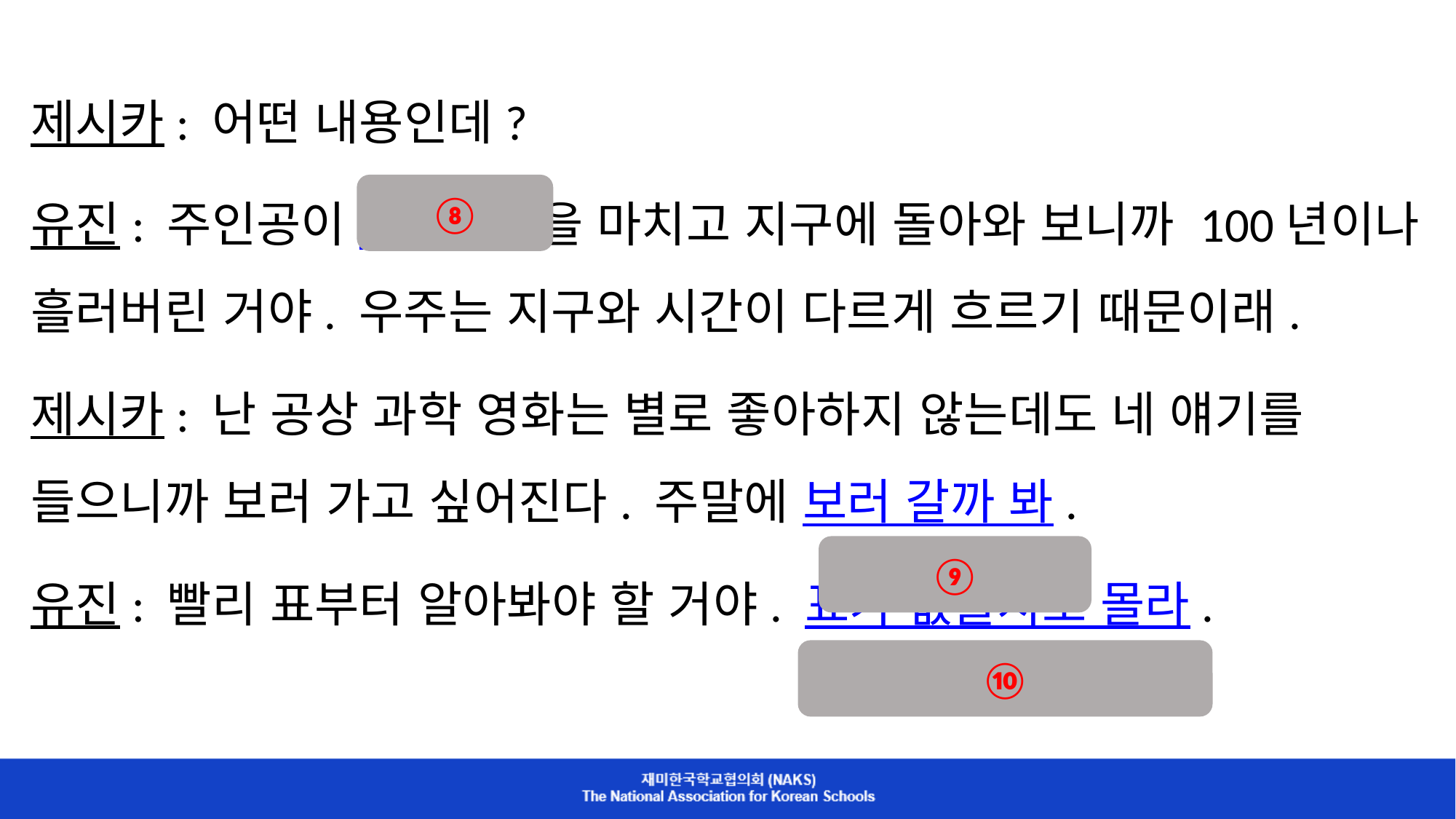

제시카: 어떤 내용인데?
유진: 주인공이 우주여행을 마치고 지구에 돌아와 보니까 100년이나 흘러버린 거야. 우주는 지구와 시간이 다르게 흐르기 때문이래.
제시카: 난 공상 과학 영화는 별로 좋아하지 않는데도 네 얘기를 들으니까 보러 가고 싶어진다. 주말에 보러 갈까 봐.
유진: 빨리 표부터 알아봐야 할 거야. 표가 없을지도 몰라.
⑧
⑨
⑩